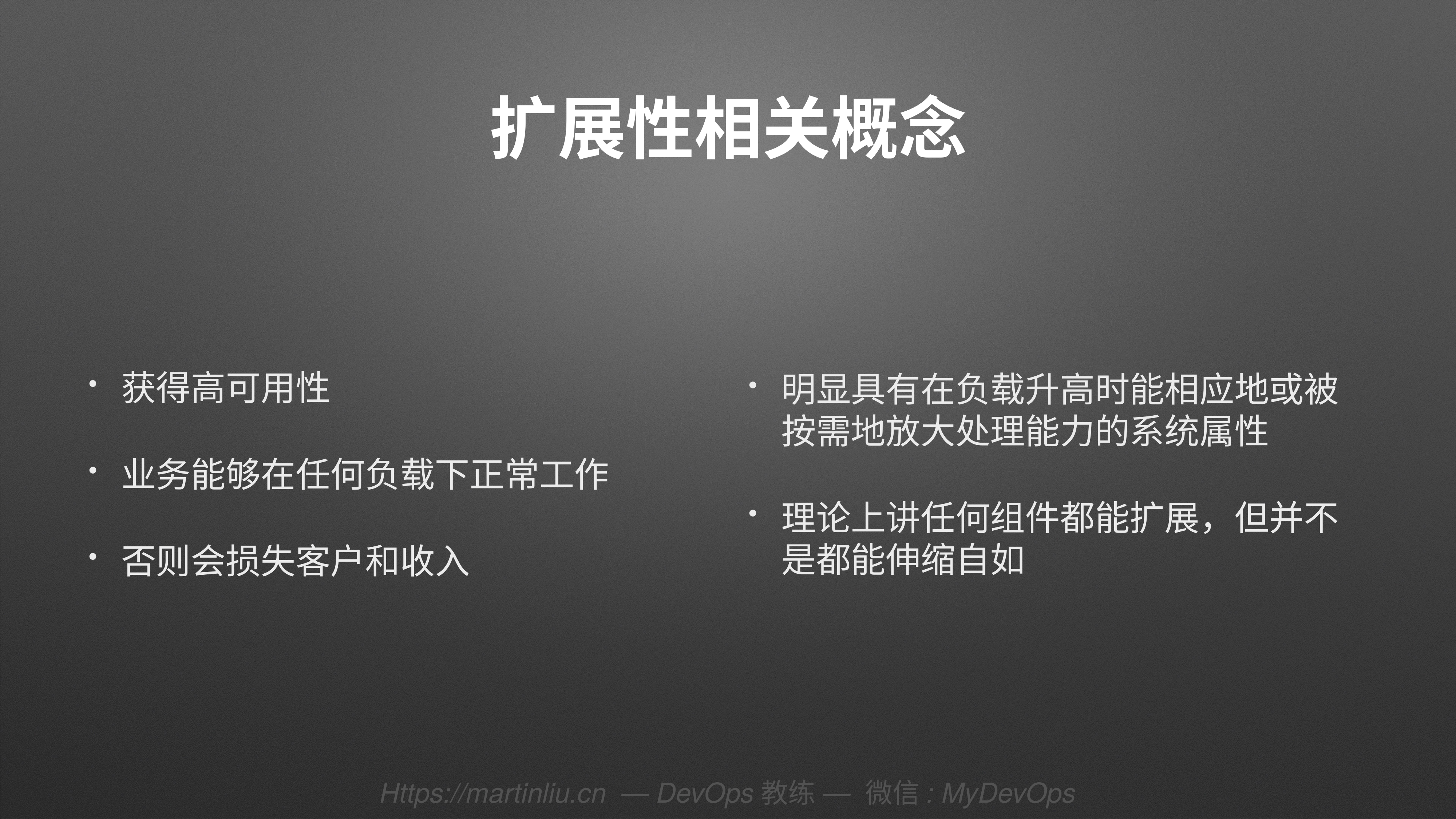

# 扩展性相关概念
获得高可用性
业务能够在任何负载下正常工作
否则会损失客户和收入
明显具有在负载升高时能相应地或被按需地放大处理能力的系统属性
理论上讲任何组件都能扩展，但并不是都能伸缩自如